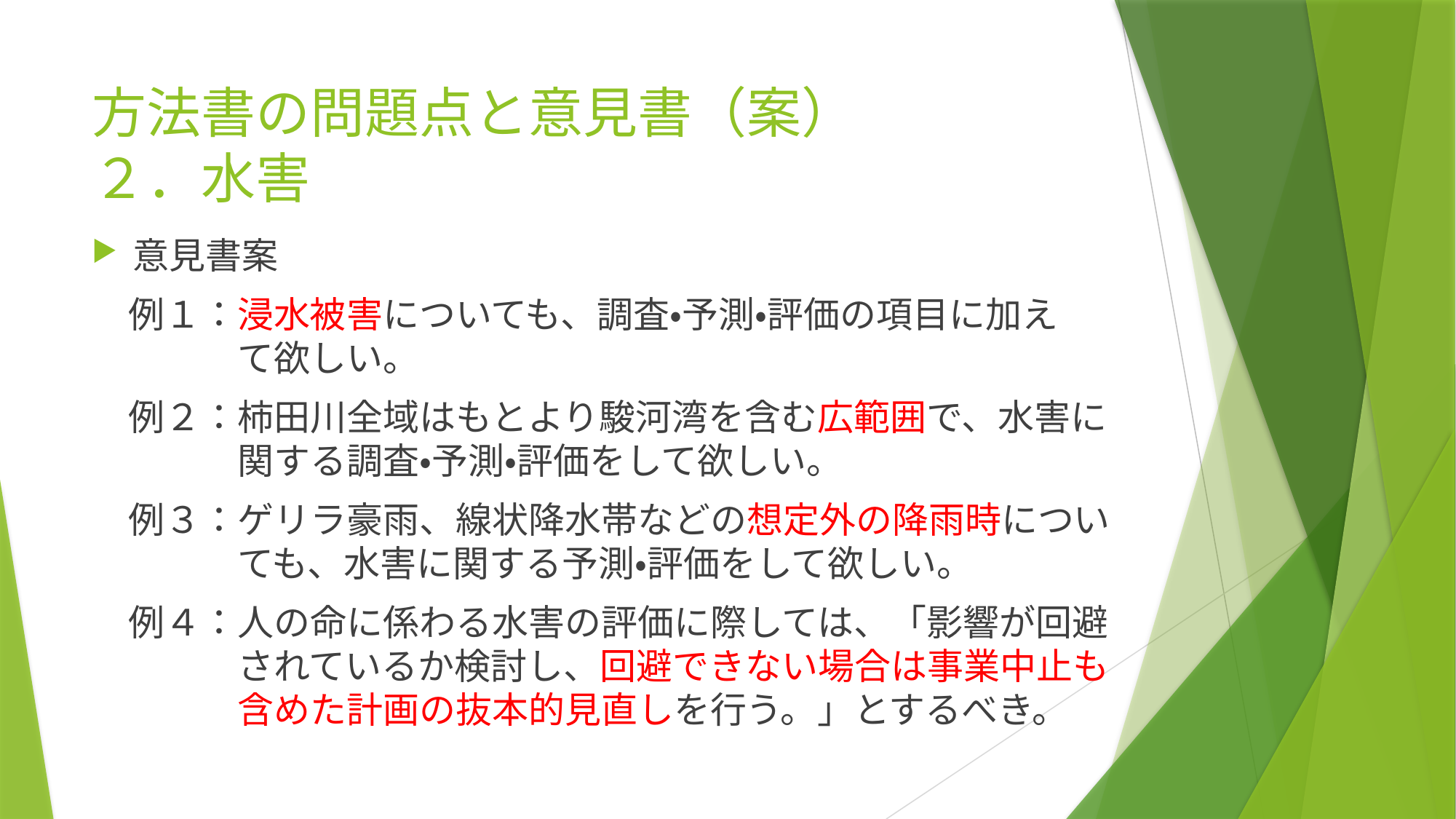

# 方法書の問題点と意見書（案） ２．水害
意見書案
　例１：浸水被害についても、調査・予測・評価の項目に加え
　　　　て欲しい。
　例２：柿田川全域はもとより駿河湾を含む広範囲で、水害に
　　　　関する調査・予測・評価をして欲しい。
　例３：ゲリラ豪雨、線状降水帯などの想定外の降雨時につい
　　　　ても、水害に関する予測・評価をして欲しい。
　例４：人の命に係わる水害の評価に際しては、「影響が回避
　　　　されているか検討し、回避できない場合は事業中止も
　　　　含めた計画の抜本的見直しを行う。」とするべき。